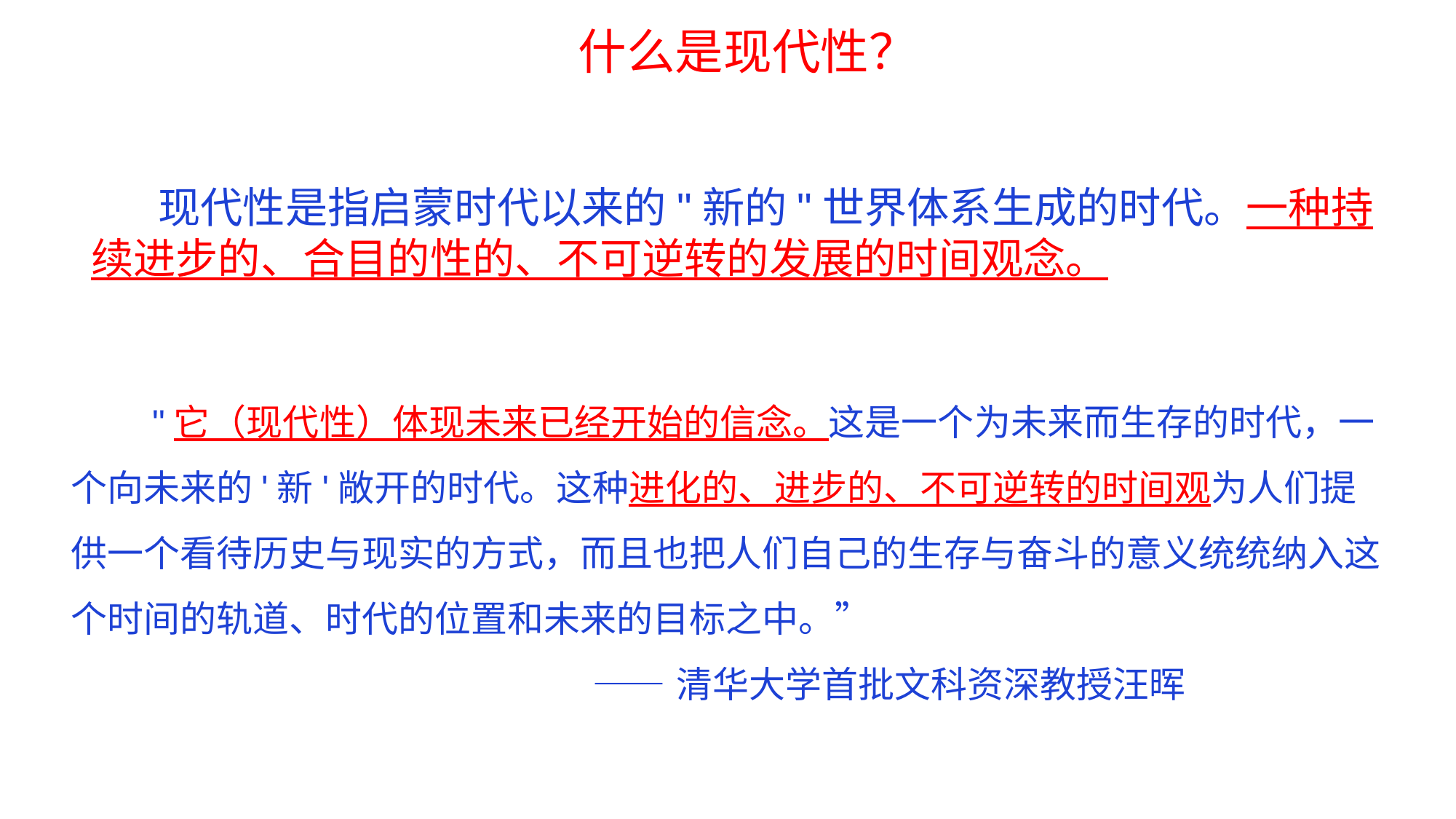

什么是现代性？
      现代性是指启蒙时代以来的"新的"世界体系生成的时代。一种持续进步的、合目的性的、不可逆转的发展的时间观念。
        "它（现代性）体现未来已经开始的信念。这是一个为未来而生存的时代，一个向未来的'新'敞开的时代。这种进化的、进步的、不可逆转的时间观为人们提供一个看待历史与现实的方式，而且也把人们自己的生存与奋斗的意义统统纳入这个时间的轨道、时代的位置和未来的目标之中。”
                                                                ——清华大学首批文科资深教授汪晖